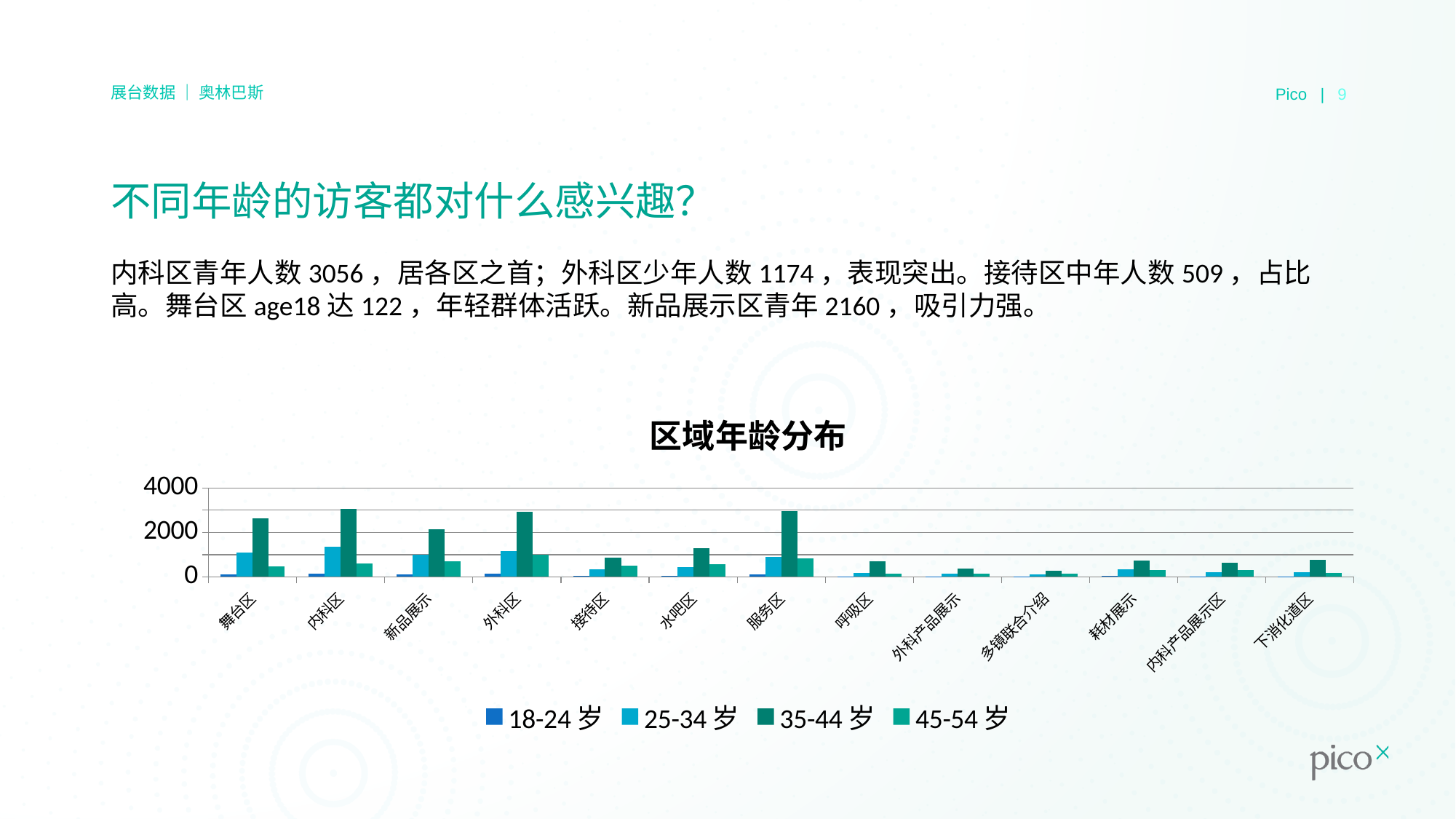

Pico   |
9
展台数据 ｜ 奥林巴斯
# 不同年龄的访客都对什么感兴趣？
内科区青年人数3056，居各区之首；外科区少年人数1174，表现突出。接待区中年人数509，占比高。舞台区age18达122，年轻群体活跃。新品展示区青年2160，吸引力强。

### Chart: 区域年龄分布

| Category | 18-24岁 | 25-34岁 | 35-44岁 | 45-54岁 |
|---|---|---|---|---|
| 舞台区 | 122.0 | 1096.0 | 2623.0 | 459.0 |
| 内科区 | 134.0 | 1374.0 | 3056.0 | 606.0 |
| 新品展示 | 98.0 | 986.0 | 2160.0 | 688.0 |
| 外科区 | 142.0 | 1174.0 | 2939.0 | 992.0 |
| 接待区 | 49.0 | 344.0 | 884.0 | 509.0 |
| 水吧区 | 53.0 | 443.0 | 1306.0 | 585.0 |
| 服务区 | 105.0 | 895.0 | 2976.0 | 842.0 |
| 呼吸区 | 23.0 | 169.0 | 691.0 | 131.0 |
| 外科产品展示 | 18.0 | 144.0 | 378.0 | 156.0 |
| 多镜联合介绍 | 15.0 | 129.0 | 268.0 | 133.0 |
| 耗材展示 | 38.0 | 332.0 | 750.0 | 320.0 |
| 内科产品展示区 | 18.0 | 218.0 | 647.0 | 311.0 |
| 下消化道区 | 18.0 | 195.0 | 765.0 | 192.0 |